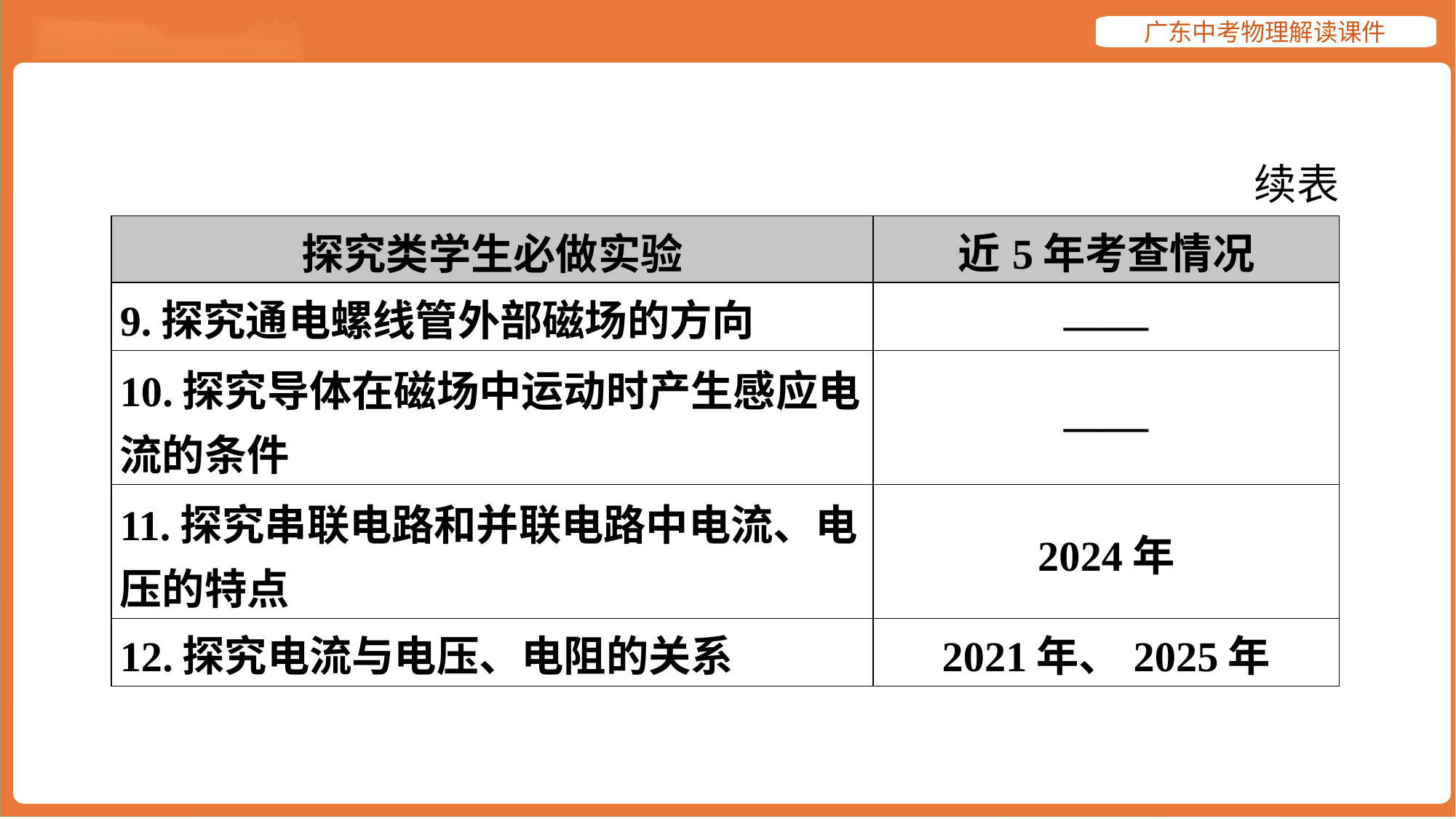

续表
| 探究类学生必做实验 | 近5年考查情况 |
| --- | --- |
| 9.探究通电螺线管外部磁场的方向 | —— |
| 10.探究导体在磁场中运动时产生感应电 流的条件 | —— |
| 11.探究串联电路和并联电路中电流、电 压的特点 | 2024年 |
| 12.探究电流与电压、电阻的关系 | 2021年、2025年 |